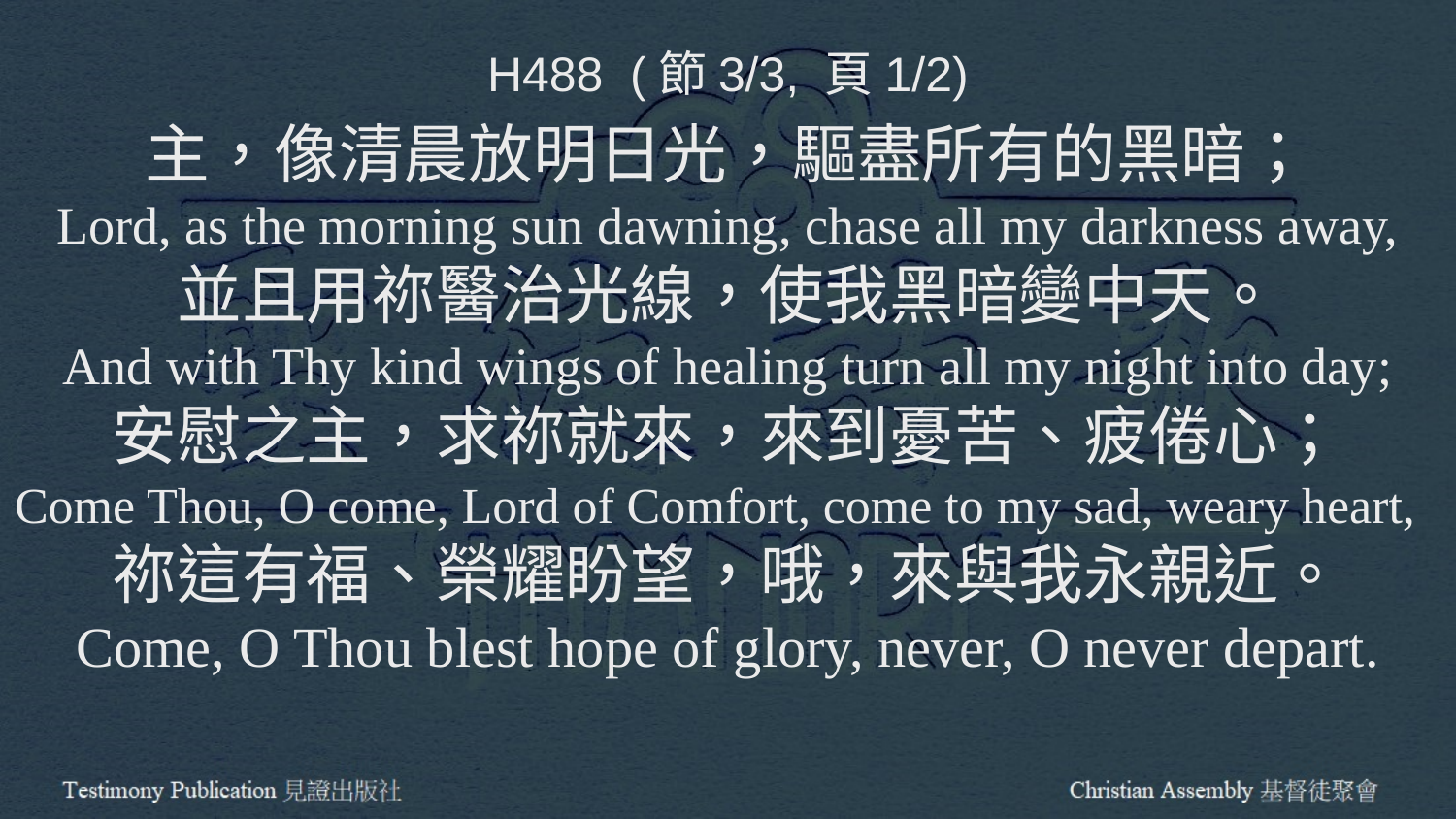

H488  (節3/3, 頁1/2)
主，像清晨放明日光，驅盡所有的黑暗；
Lord, as the morning sun dawning, chase all my darkness away,
並且用祢醫治光線，使我黑暗變中天。
And with Thy kind wings of healing turn all my night into day;
安慰之主，求祢就來，來到憂苦、疲倦心；
Come Thou, O come, Lord of Comfort, come to my sad, weary heart,
祢這有福、榮耀盼望，哦，來與我永親近。
Come, O Thou blest hope of glory, never, O never depart.